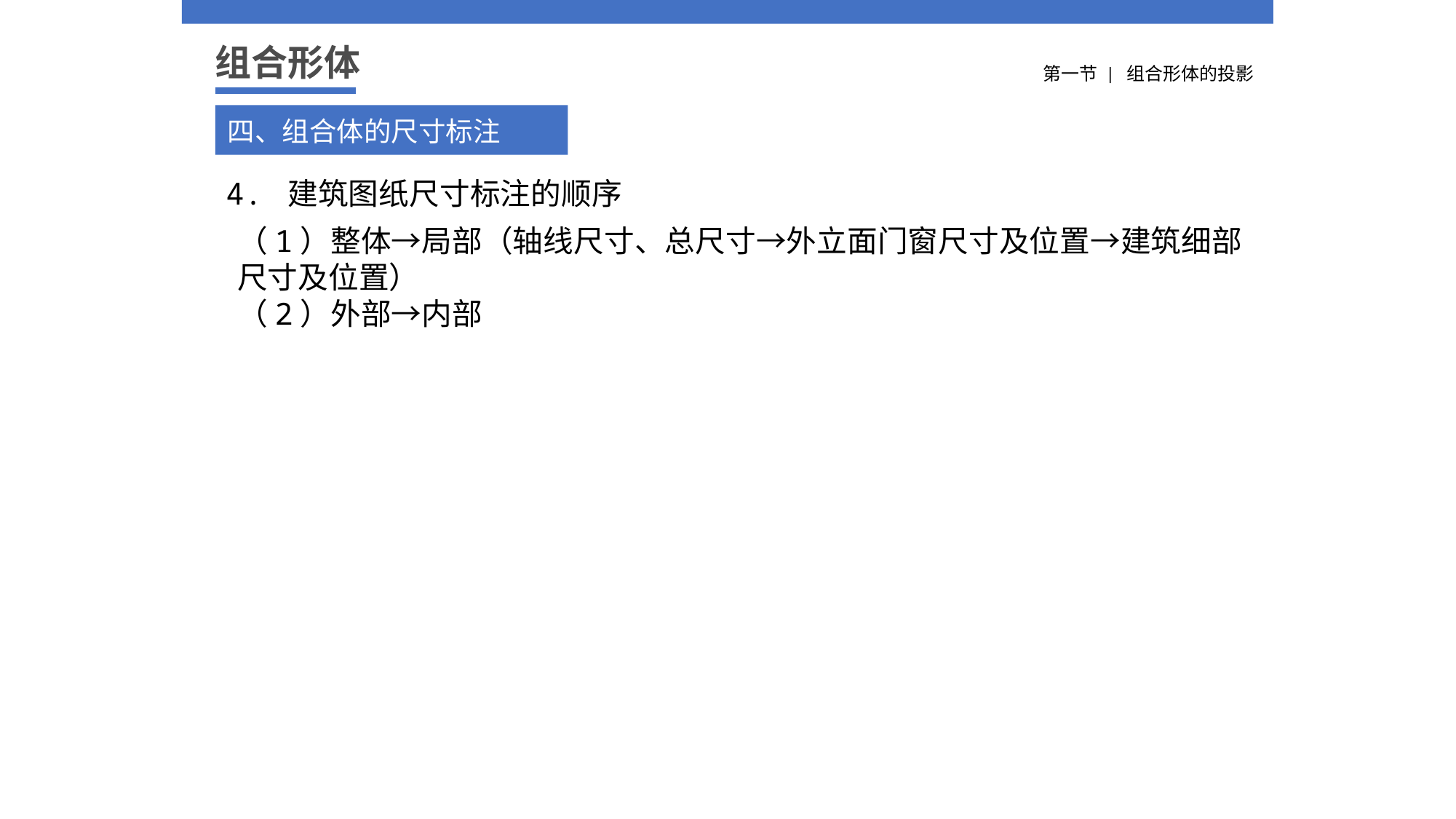

组合形体
第一节 |  组合形体的投影

四、组合体的尺寸标注
4. 建筑图纸尺寸标注的顺序
（1）整体→局部（轴线尺寸、总尺寸→外立面门窗尺寸及位置→建筑细部尺寸及位置）
（2）外部→内部